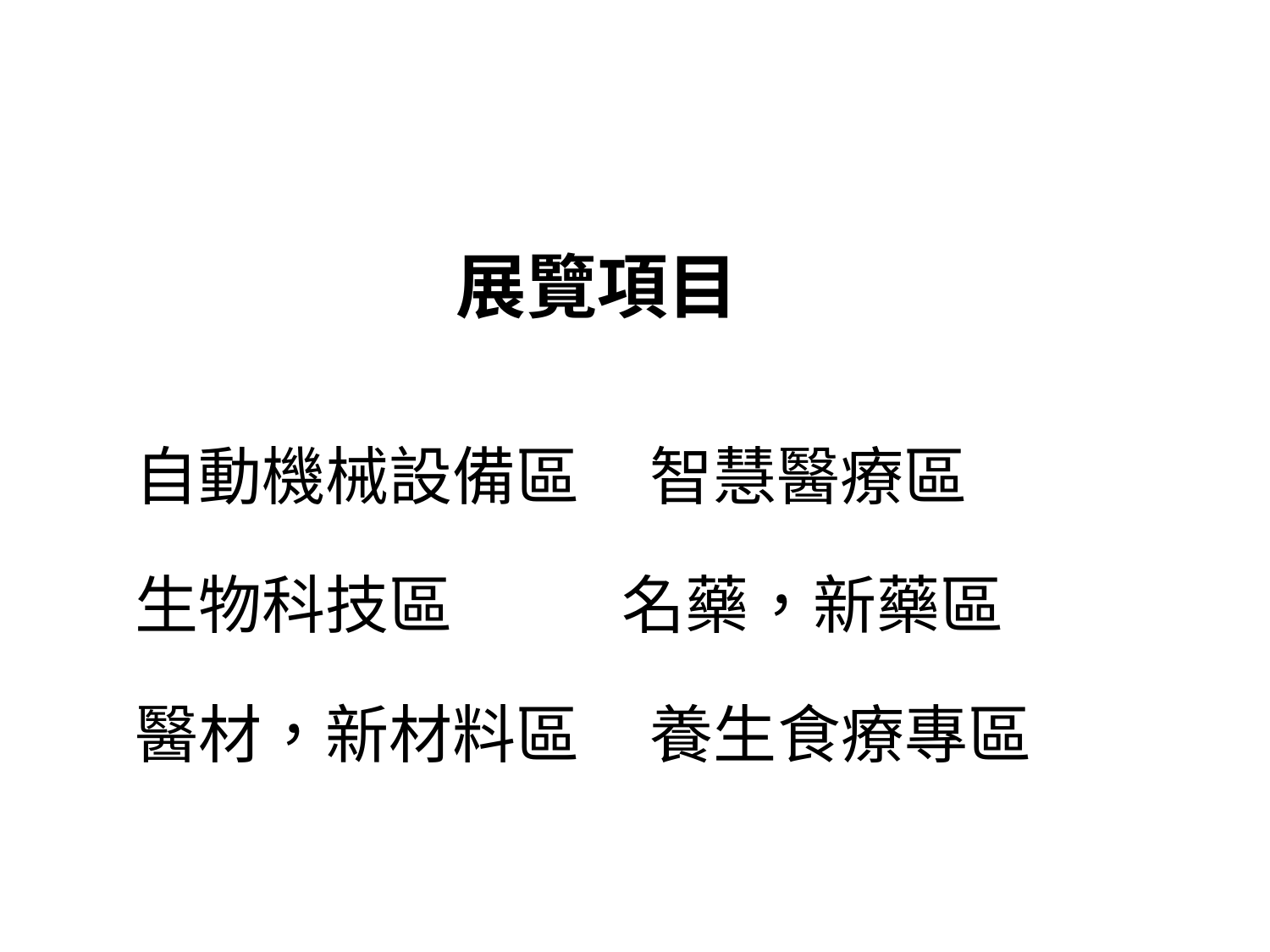

展覽項目
自動機械設備區     智慧醫療區
生物科技區            名藥，新藥區
醫材，新材料區     養生食療專區